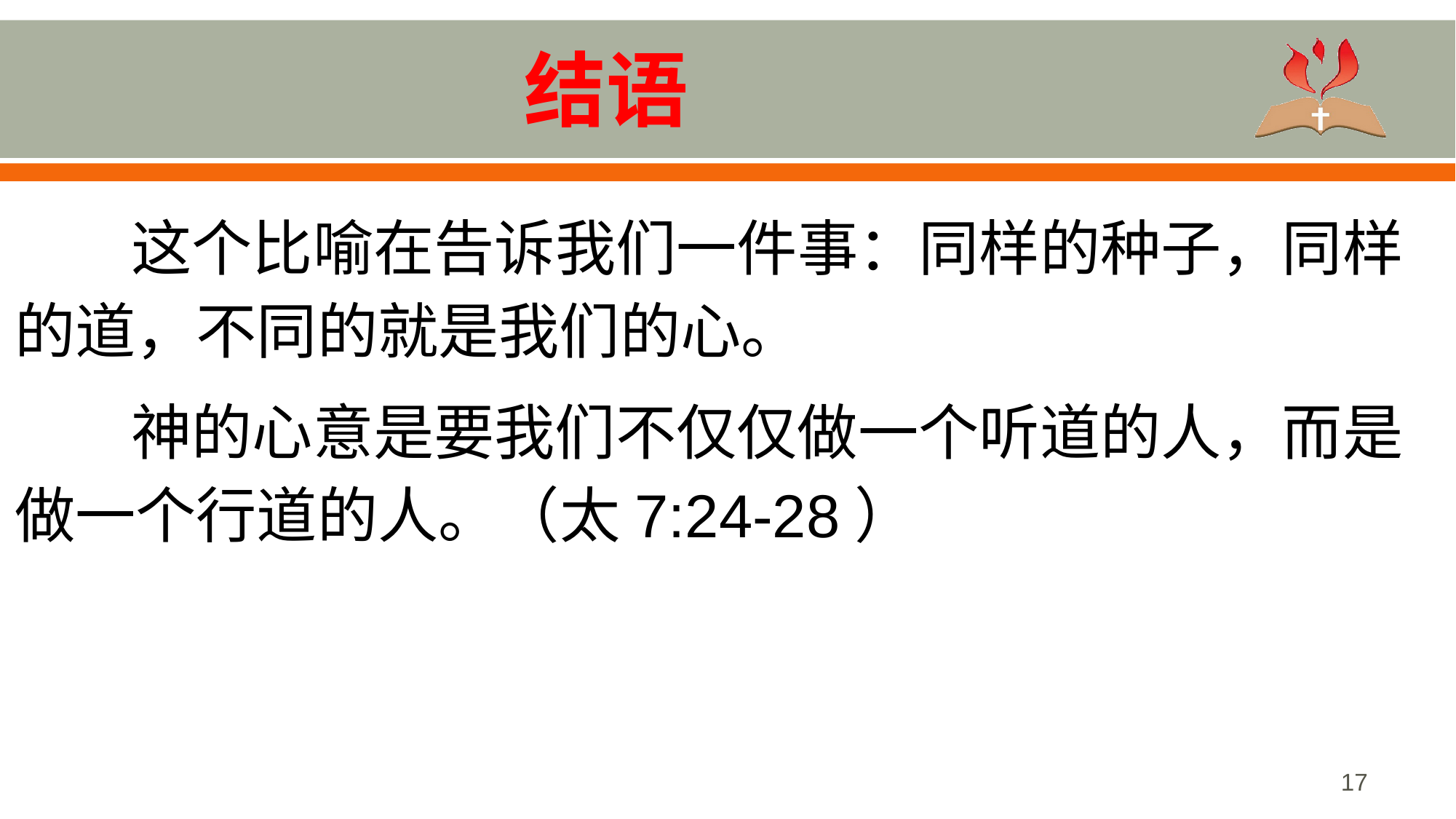

# 结语
这个比喻在告诉我们一件事：同样的种子，同样的道，不同的就是我们的心。
神的心意是要我们不仅仅做一个听道的人，而是做一个行道的人。（太7:24-28）

17